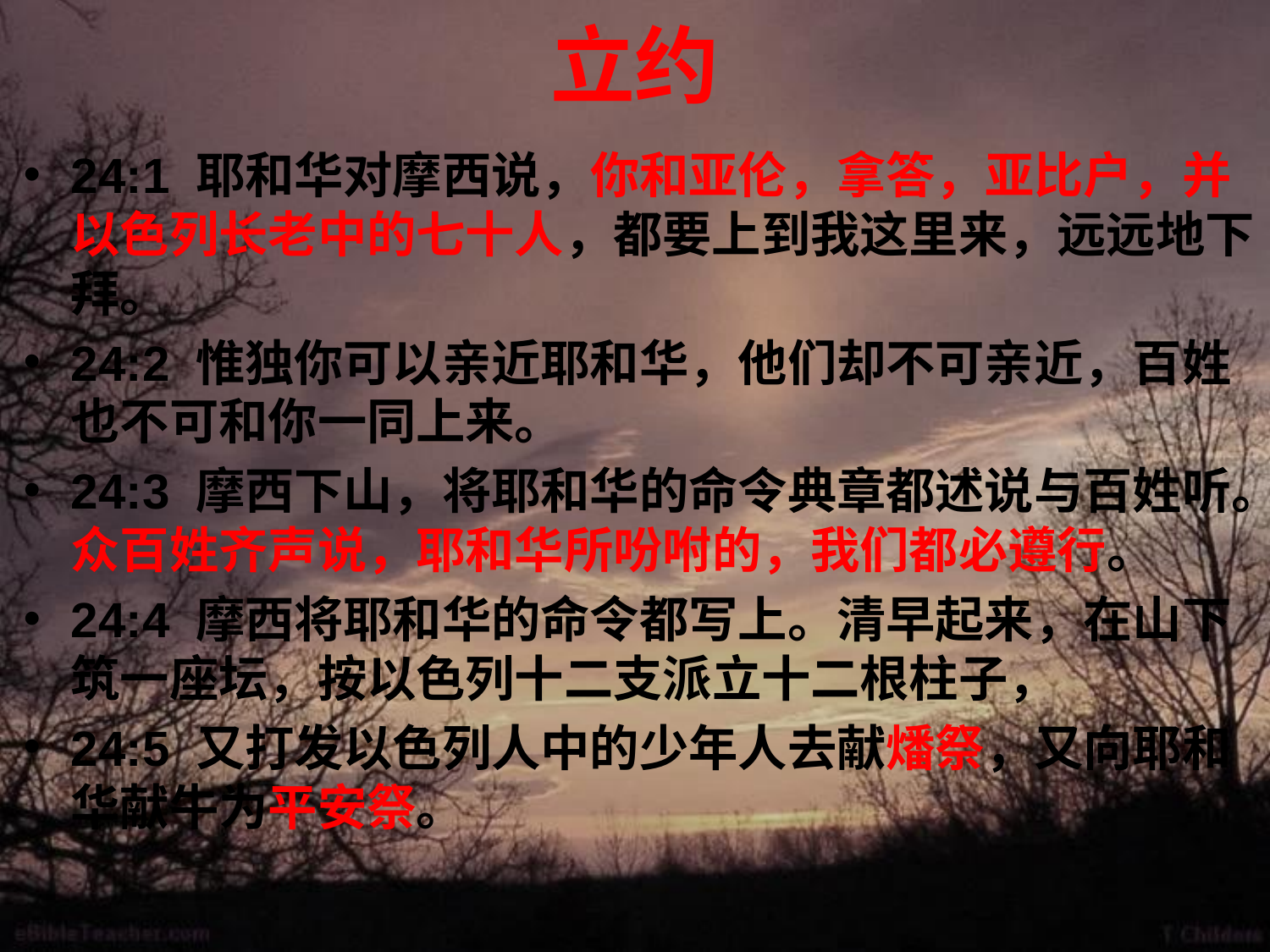

# 立约
24:1 耶和华对摩西说，你和亚伦，拿答，亚比户，并以色列长老中的七十人，都要上到我这里来，远远地下拜。
24:2 惟独你可以亲近耶和华，他们却不可亲近，百姓也不可和你一同上来。
24:3 摩西下山，将耶和华的命令典章都述说与百姓听。众百姓齐声说，耶和华所吩咐的，我们都必遵行。
24:4 摩西将耶和华的命令都写上。清早起来，在山下筑一座坛，按以色列十二支派立十二根柱子，
24:5 又打发以色列人中的少年人去献燔祭，又向耶和华献牛为平安祭。